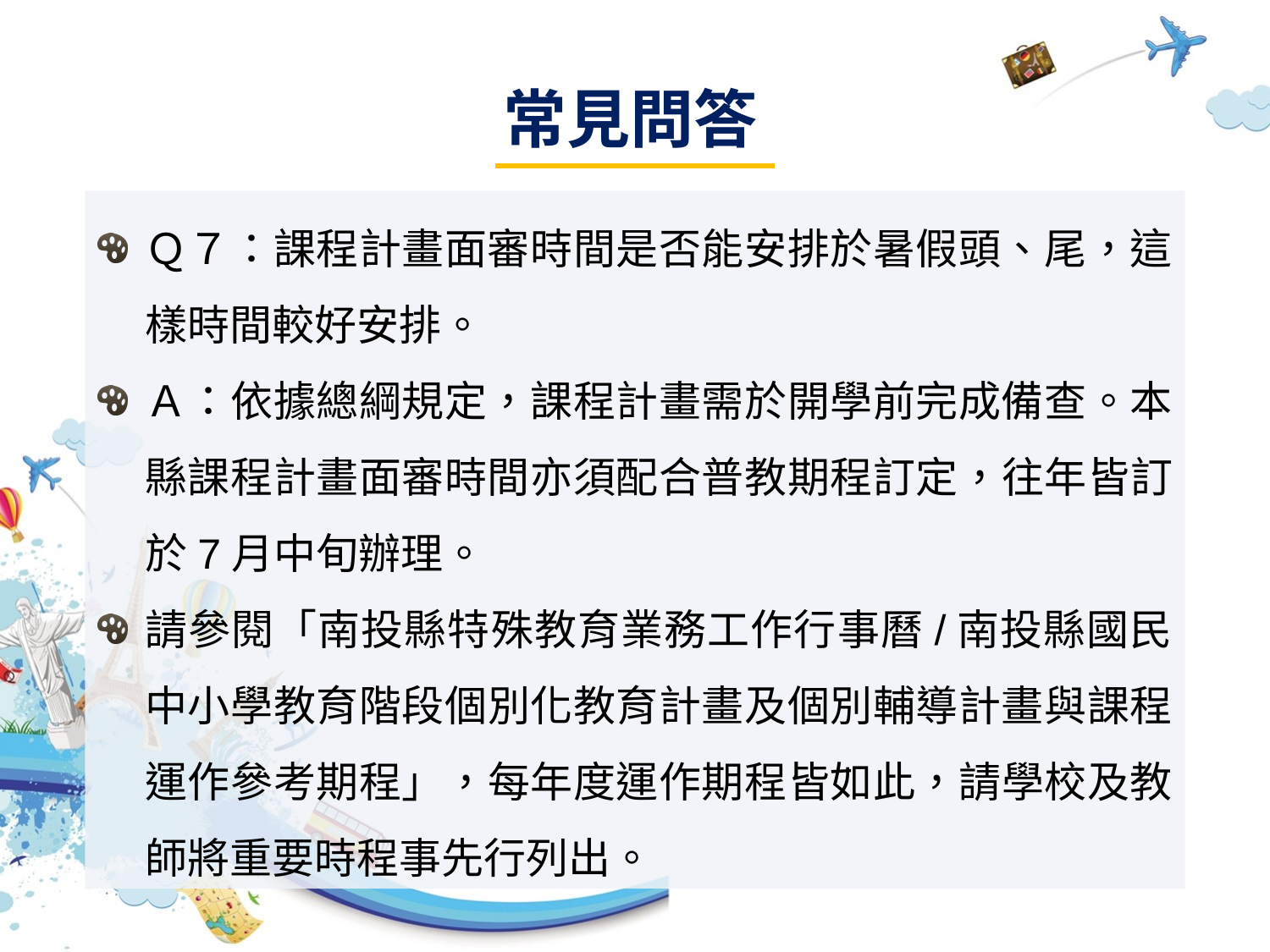

# 常見問答
Ｑ７：課程計畫面審時間是否能安排於暑假頭、尾，這樣時間較好安排。
Ａ：依據總綱規定，課程計畫需於開學前完成備查。本縣課程計畫面審時間亦須配合普教期程訂定，往年皆訂於7月中旬辦理。
請參閱「南投縣特殊教育業務工作行事曆/南投縣國民中小學教育階段個別化教育計畫及個別輔導計畫與課程運作參考期程」，每年度運作期程皆如此，請學校及教師將重要時程事先行列出。